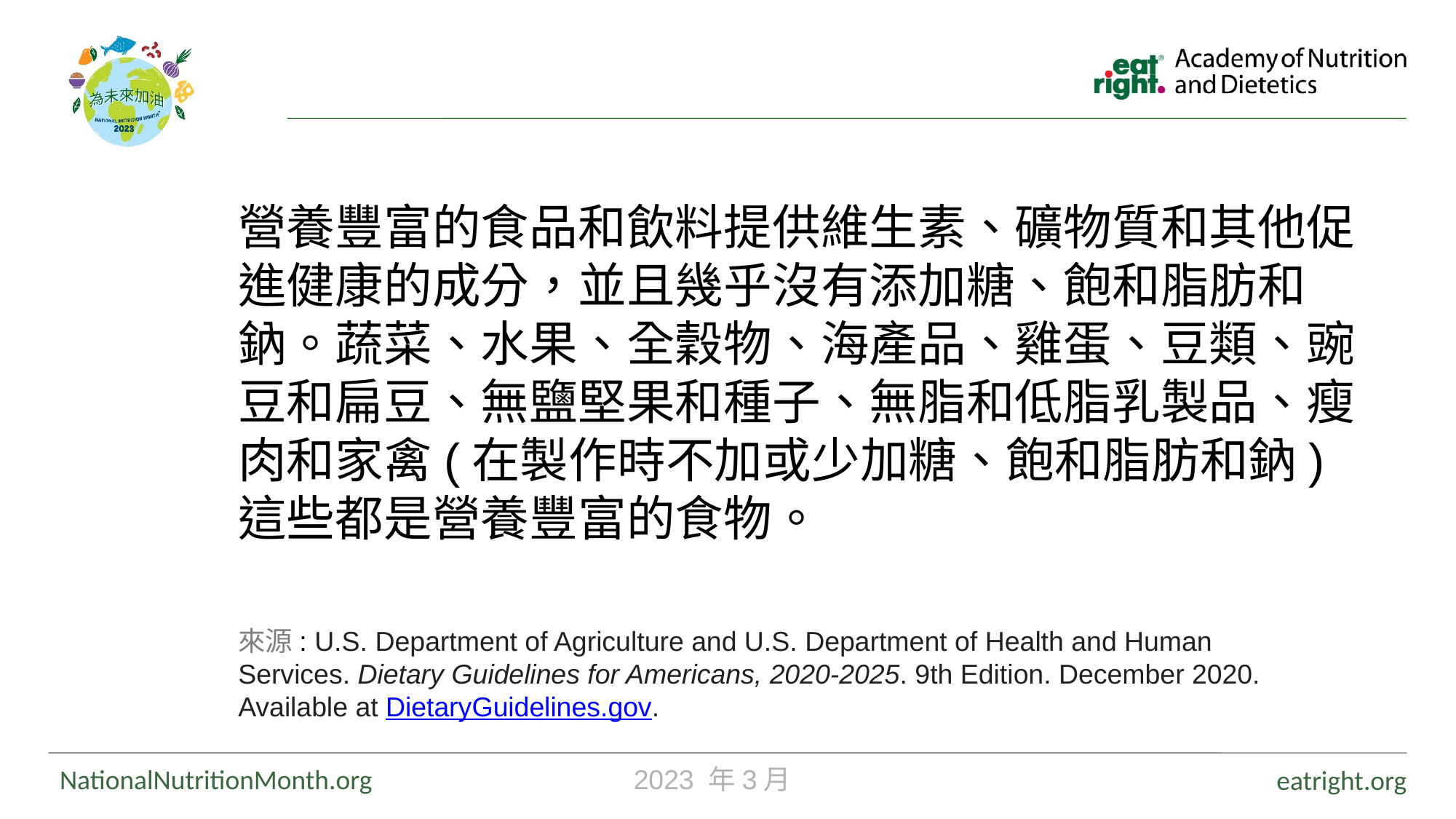

營養豐富的食品和飲料提供維生素、礦物質和其他促進健康的成分，並且幾乎沒有添加糖、飽和脂肪和鈉。蔬菜、水果、全穀物、海產品、雞蛋、豆類、豌豆和扁豆、無鹽堅果和種子、無脂和低脂乳製品、瘦肉和家禽(在製作時不加或少加糖、飽和脂肪和鈉) 這些都是營養豐富的食物。
來源: U.S. Department of Agriculture and U.S. Department of Health and Human Services. Dietary Guidelines for Americans, 2020-2025. 9th Edition. December 2020. Available at DietaryGuidelines.gov.